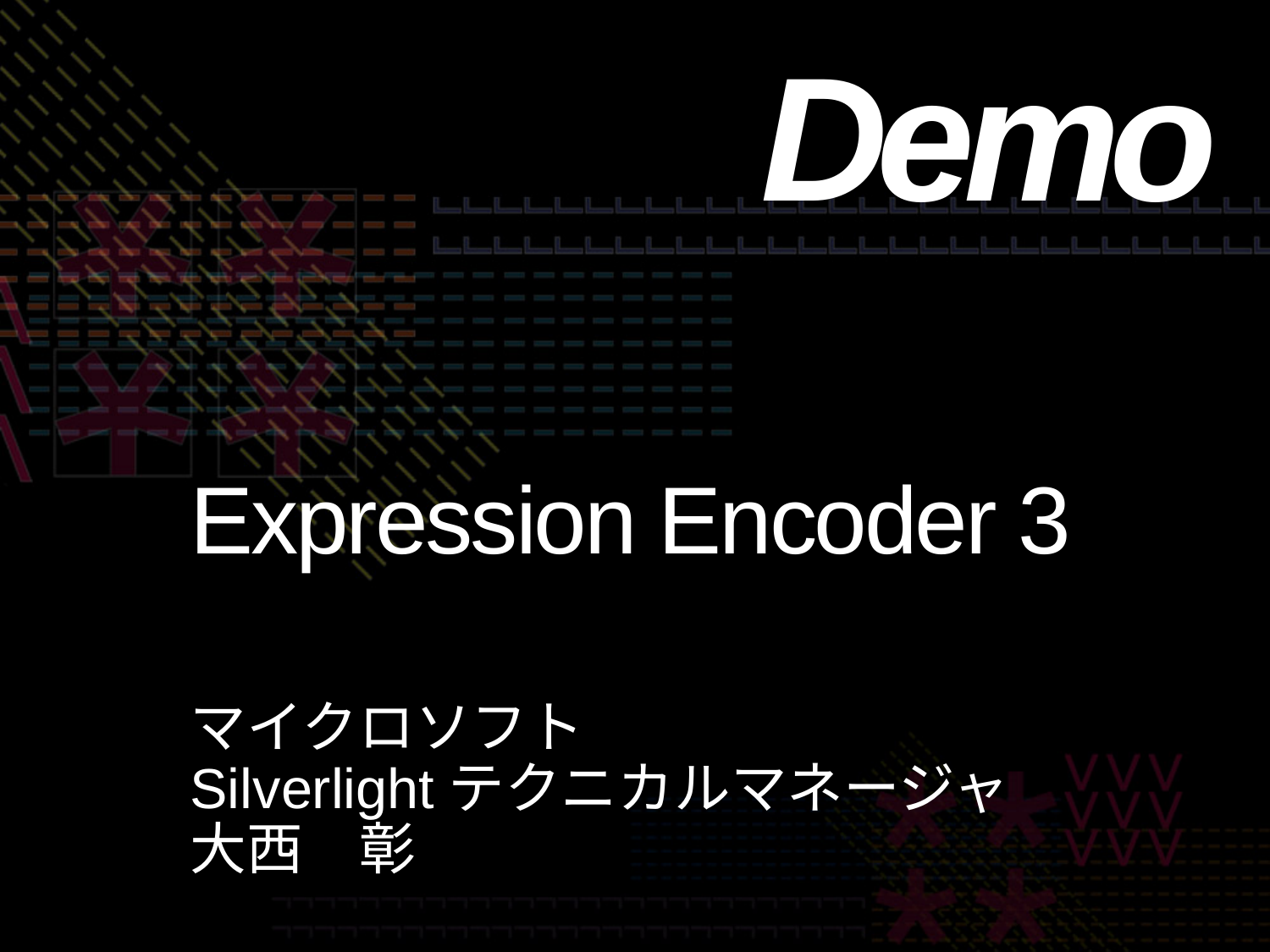

Demo
# Expression Encoder 3
マイクロソフト
Silverlightテクニカルマネージャ
大西　彰